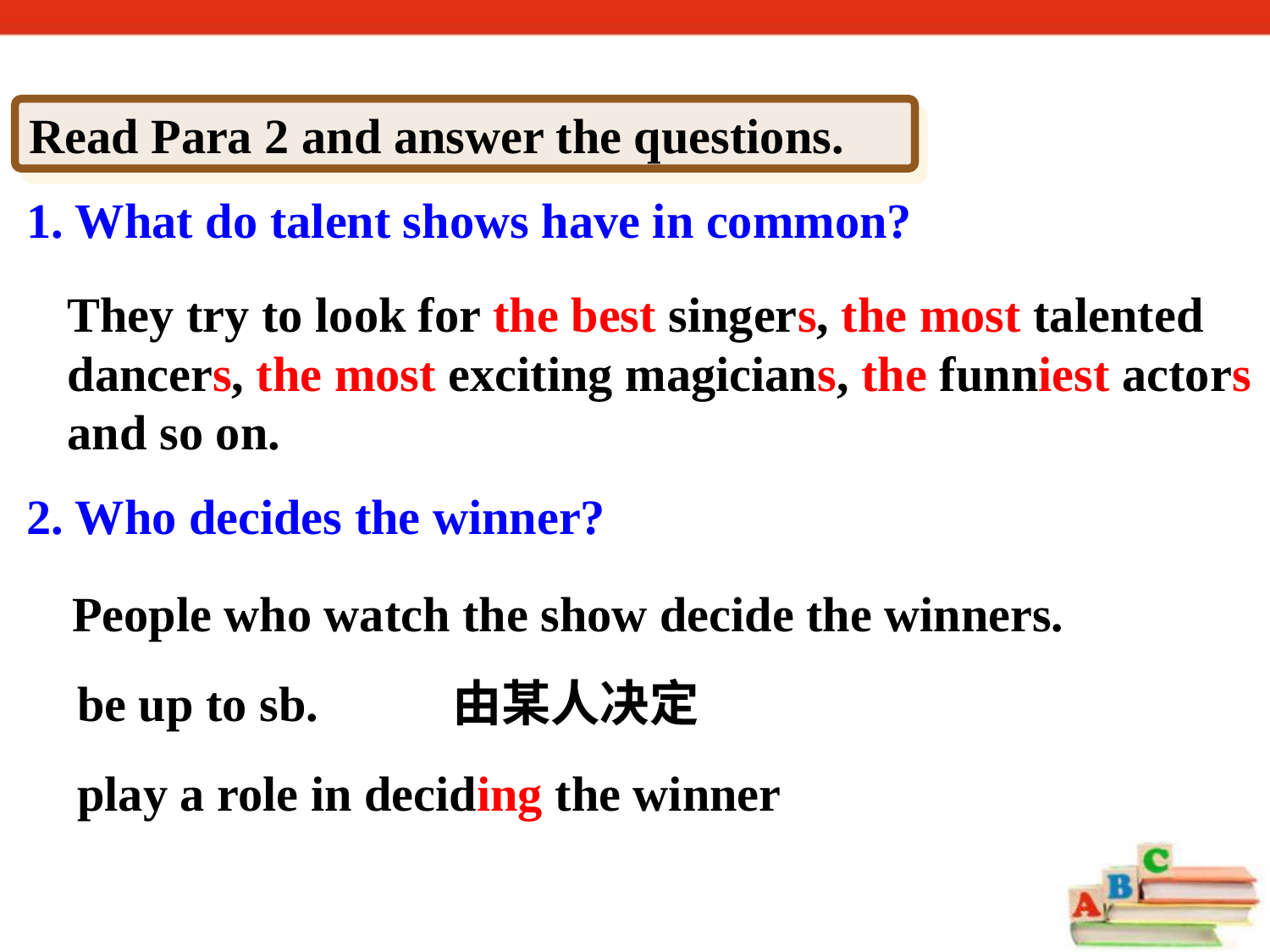

Read Para 2 and answer the questions.
1. What do talent shows have in common?

2. Who decides the winner?
They try to look for the best singers, the most talented dancers, the most exciting magicians, the funniest actors and so on.
People who watch the show decide the winners.
be up to sb.
由某人决定
play a role in deciding the winner